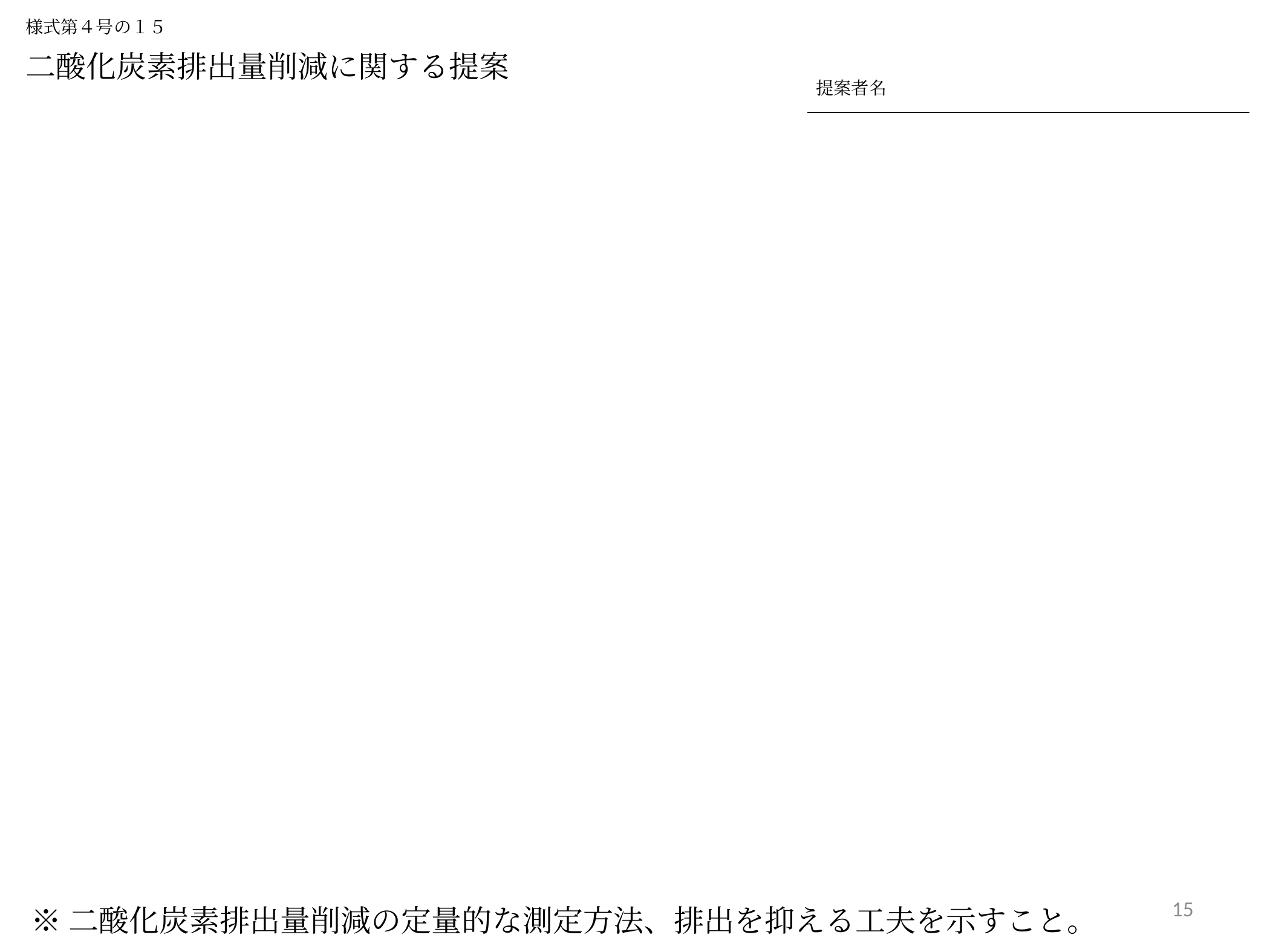

# 様式第４号の１５ 二酸化炭素排出量削減に関する提案
提案者名

15
※二酸化炭素排出量削減の定量的な測定方法、排出を抑える工夫を示すこと。